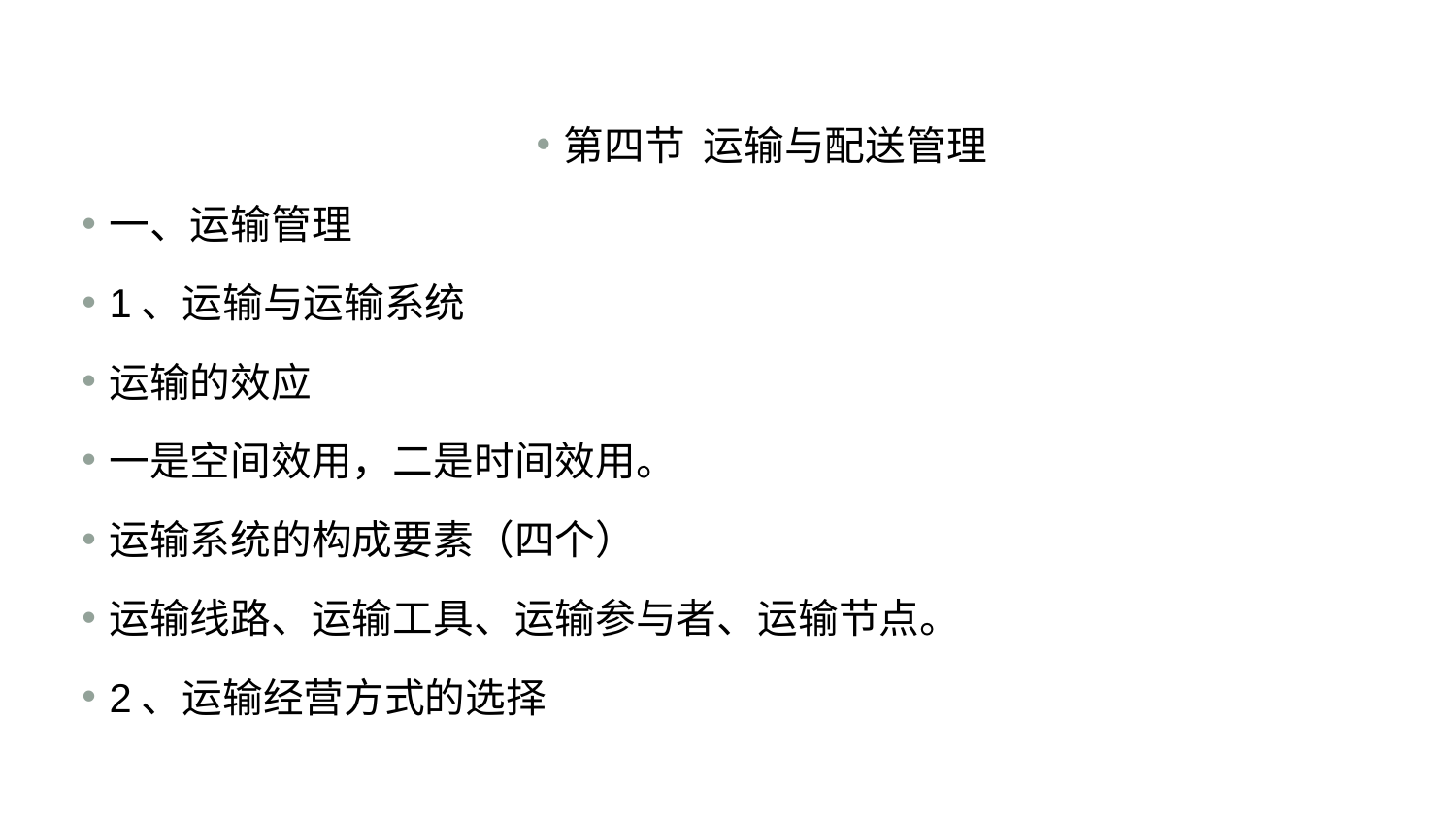

#
第四节  运输与配送管理
一、运输管理
1、运输与运输系统
运输的效应
一是空间效用，二是时间效用。
运输系统的构成要素（四个）
运输线路、运输工具、运输参与者、运输节点。
2、运输经营方式的选择